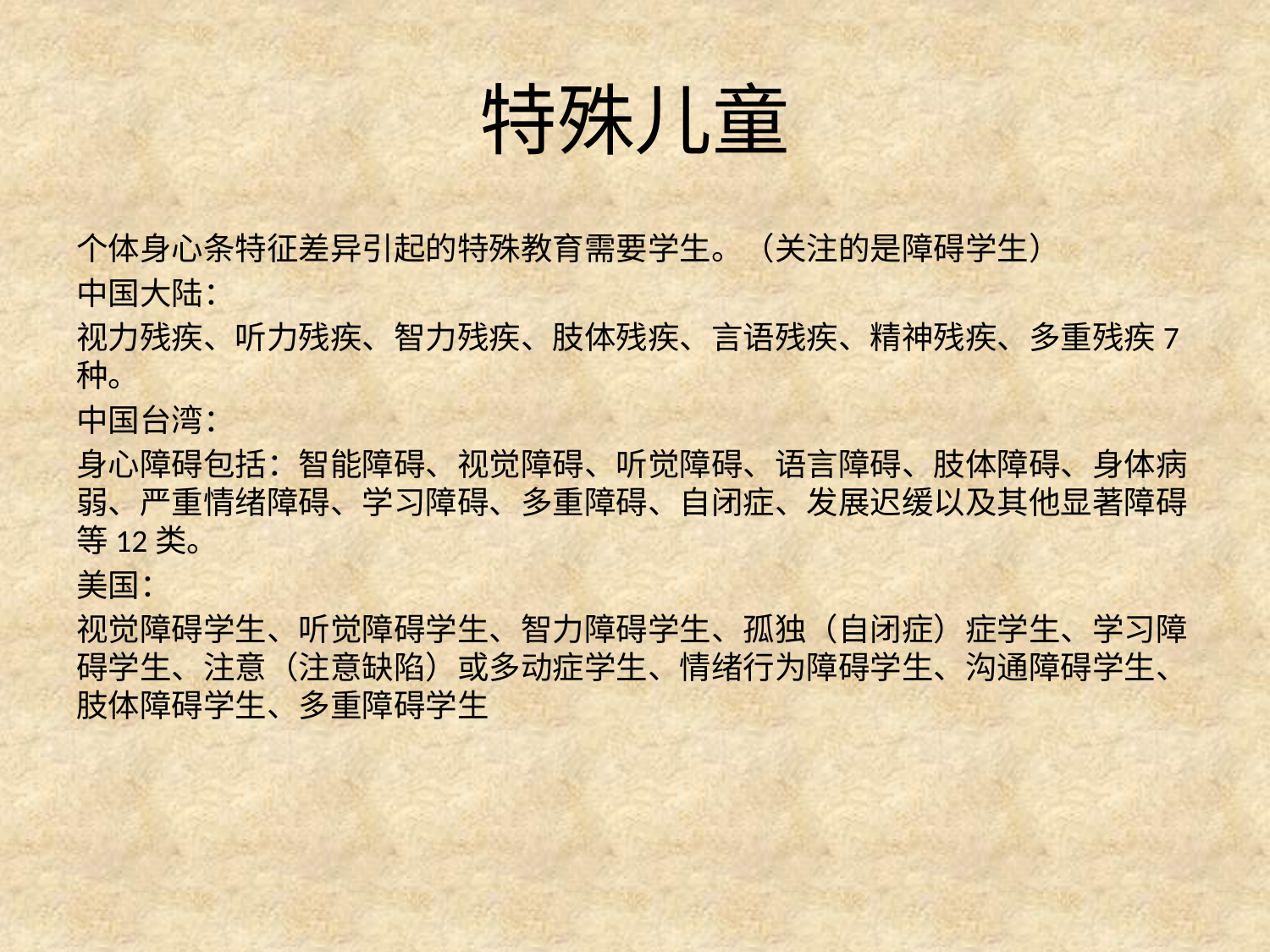

特殊儿童
个体身心条特征差异引起的特殊教育需要学生。（关注的是障碍学生）
中国大陆：
视力残疾、听力残疾、智力残疾、肢体残疾、言语残疾、精神残疾、多重残疾7种。
中国台湾：
身心障碍包括：智能障碍、视觉障碍、听觉障碍、语言障碍、肢体障碍、身体病弱、严重情绪障碍、学习障碍、多重障碍、自闭症、发展迟缓以及其他显著障碍等12类。
美国：
视觉障碍学生、听觉障碍学生、智力障碍学生、孤独（自闭症）症学生、学习障碍学生、注意（注意缺陷）或多动症学生、情绪行为障碍学生、沟通障碍学生、肢体障碍学生、多重障碍学生